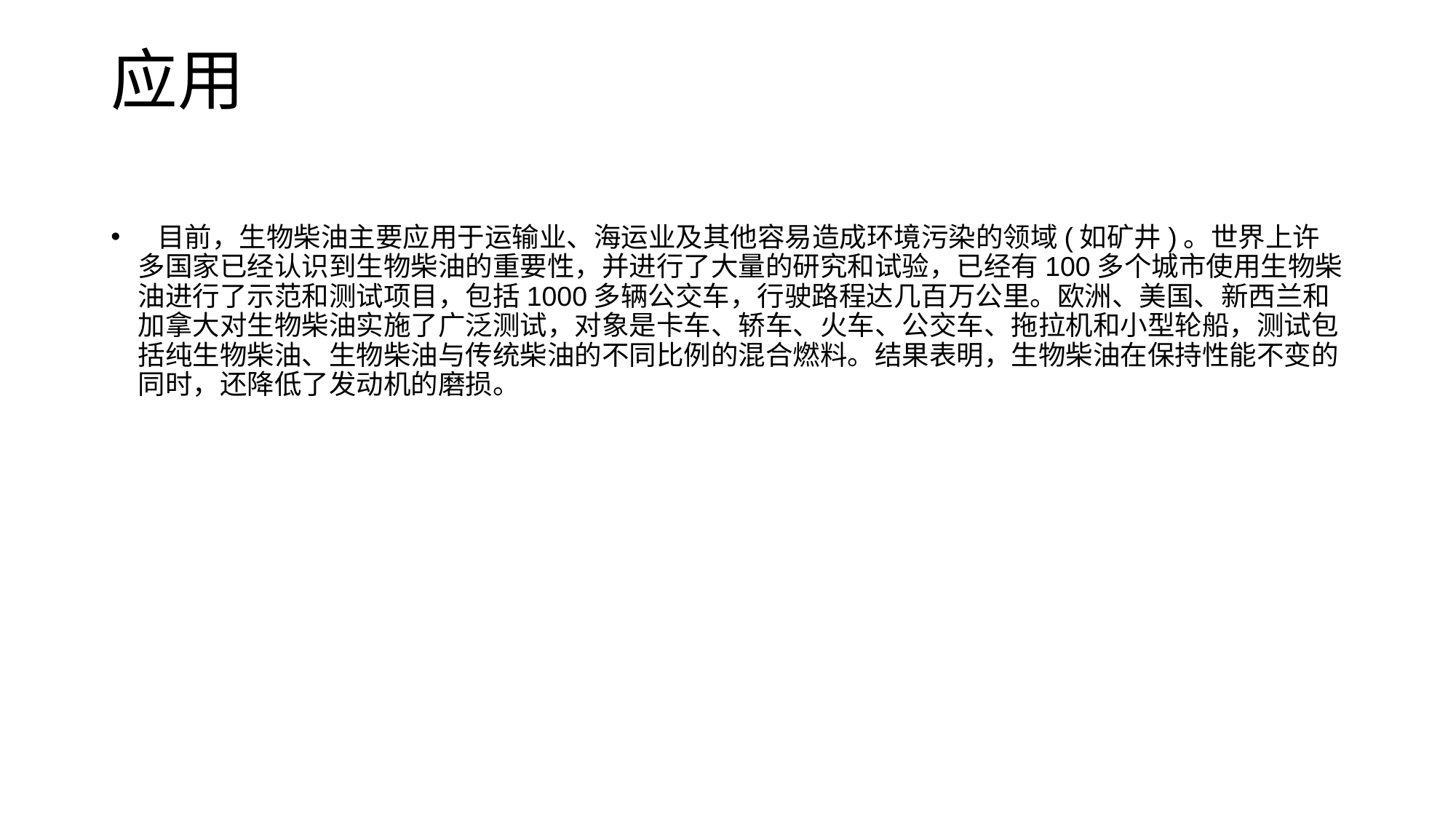

# 应用
  目前，生物柴油主要应用于运输业、海运业及其他容易造成环境污染的领域(如矿井)。世界上许多国家已经认识到生物柴油的重要性，并进行了大量的研究和试验，已经有100多个城市使用生物柴油进行了示范和测试项目，包括1000多辆公交车，行驶路程达几百万公里。欧洲、美国、新西兰和加拿大对生物柴油实施了广泛测试，对象是卡车、轿车、火车、公交车、拖拉机和小型轮船，测试包括纯生物柴油、生物柴油与传统柴油的不同比例的混合燃料。结果表明，生物柴油在保持性能不变的同时，还降低了发动机的磨损。